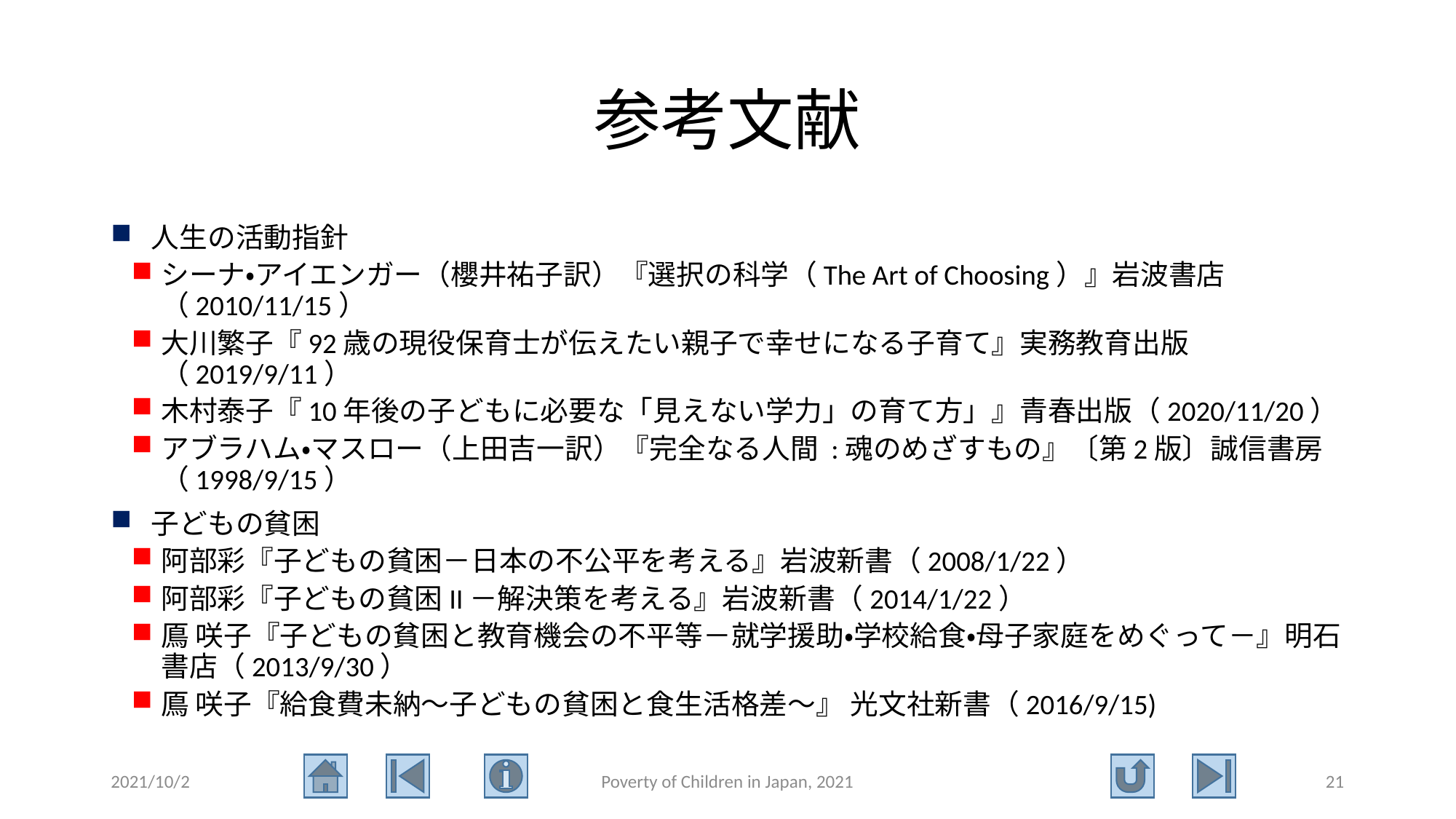

# 参考文献
人生の活動指針
シーナ・アイエンガー（櫻井祐子訳）『選択の科学（The Art of Choosing）』岩波書店（2010/11/15）
大川繁子『92歳の現役保育士が伝えたい親子で幸せになる子育て』実務教育出版 （2019/9/11）
木村泰子『10年後の子どもに必要な「見えない学力」の育て方」』青春出版（2020/11/20）
アブラハム・マスロー（上田吉一訳）『完全なる人間 :魂のめざすもの』〔第2版〕誠信書房 （1998/9/15）
子どもの貧困
阿部彩『子どもの貧困－日本の不公平を考える』岩波新書（2008/1/22）
阿部彩『子どもの貧困II－解決策を考える』岩波新書（2014/1/22）
鳫 咲子『子どもの貧困と教育機会の不平等－就学援助・学校給食・母子家庭をめぐって－』明石書店（2013/9/30）
鳫 咲子『給食費未納～子どもの貧困と食生活格差～』 光文社新書（2016/9/15)
2021/10/2
Poverty of Children in Japan, 2021
21
子どもの貧困の現状と課題
2021年10月2日
名古屋大学・明治学院大学名誉教授
加賀山　茂

ご清聴ありがとうございました。